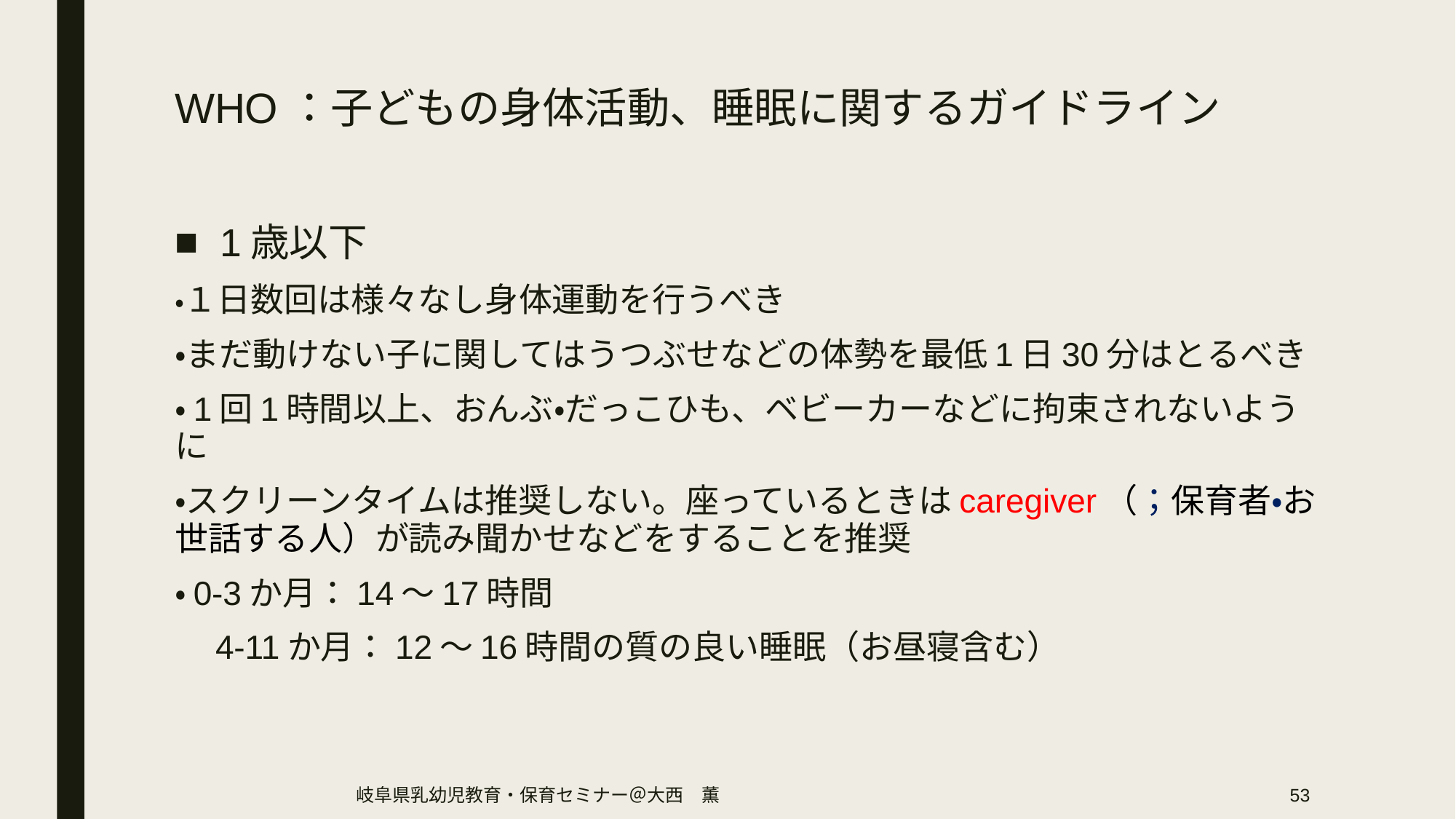

# WHO：子どもの身体活動、睡眠に関するガイドライン
1歳以下
・１日数回は様々なし身体運動を行うべき
・まだ動けない子に関してはうつぶせなどの体勢を最低1日30分はとるべき
・1回1時間以上、おんぶ・だっこひも、ベビーカーなどに拘束されないように
・スクリーンタイムは推奨しない。座っているときはcaregiver（；保育者・お世話する人）が読み聞かせなどをすることを推奨
・0-3か月：14～17時間
　4-11か月：12～16時間の質の良い睡眠（お昼寝含む）

岐阜県乳幼児教育・保育セミナー＠大西　薫
53